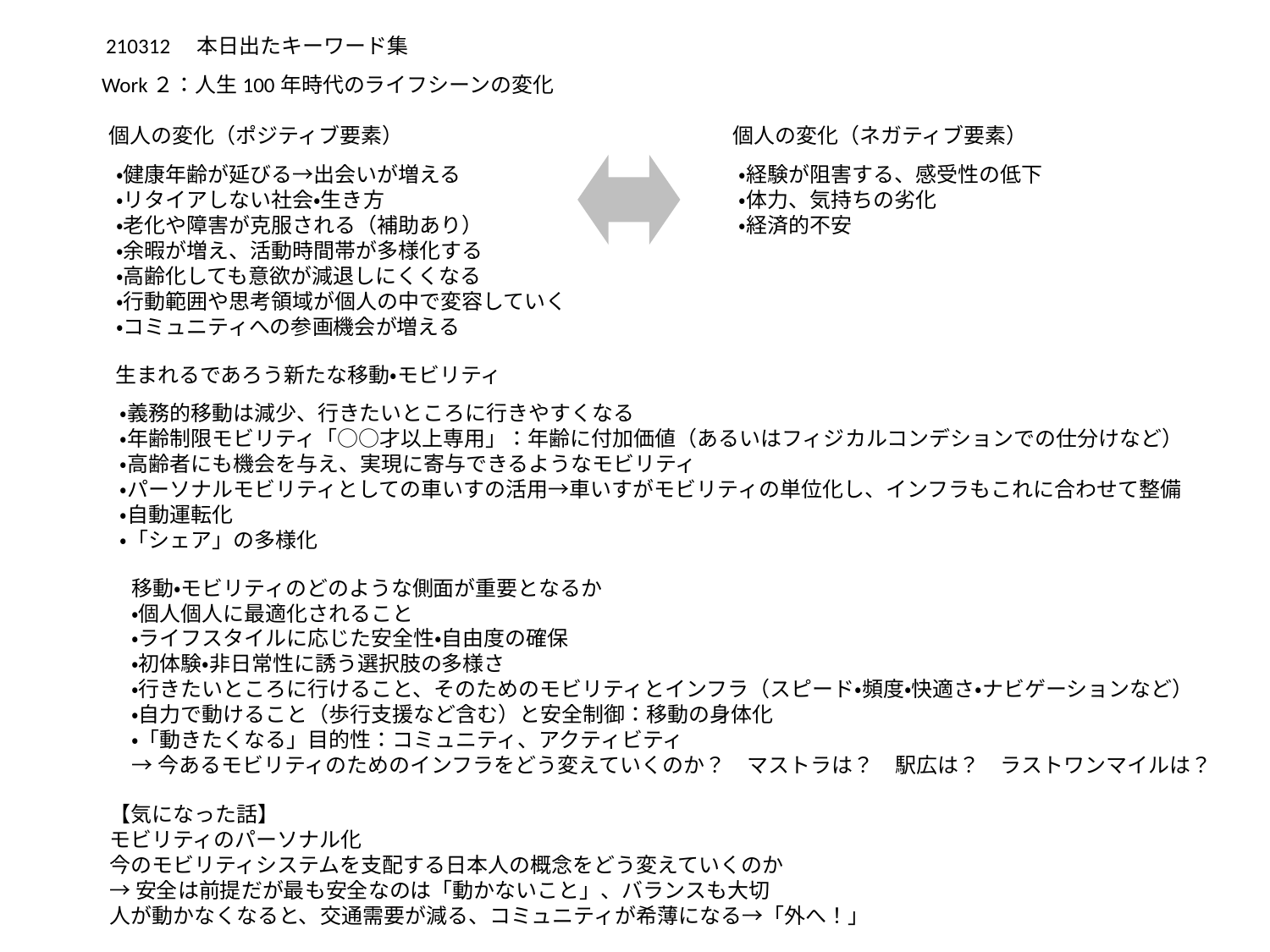

210312　本日出たキーワード集
Work２：人生100年時代のライフシーンの変化
個人の変化（ポジティブ要素）
個人の変化（ネガティブ要素）
・健康年齢が延びる→出会いが増える
・リタイアしない社会・生き方
・老化や障害が克服される（補助あり）
・余暇が増え、活動時間帯が多様化する
・高齢化しても意欲が減退しにくくなる
・行動範囲や思考領域が個人の中で変容していく
・コミュニティへの参画機会が増える

・経験が阻害する、感受性の低下
・体力、気持ちの劣化
・経済的不安
生まれるであろう新たな移動・モビリティ
・義務的移動は減少、行きたいところに行きやすくなる
・年齢制限モビリティ「○○才以上専用」：年齢に付加価値（あるいはフィジカルコンデションでの仕分けなど）
・高齢者にも機会を与え、実現に寄与できるようなモビリティ
・パーソナルモビリティとしての車いすの活用→車いすがモビリティの単位化し、インフラもこれに合わせて整備
・自動運転化
・「シェア」の多様化
移動・モビリティのどのような側面が重要となるか
・個人個人に最適化されること
・ライフスタイルに応じた安全性・自由度の確保
・初体験・非日常性に誘う選択肢の多様さ
・行きたいところに行けること、そのためのモビリティとインフラ（スピード・頻度・快適さ・ナビゲーションなど）
・自力で動けること（歩行支援など含む）と安全制御：移動の身体化
・「動きたくなる」目的性：コミュニティ、アクティビティ
→今あるモビリティのためのインフラをどう変えていくのか？　マストラは？　駅広は？　ラストワンマイルは？
【気になった話】
モビリティのパーソナル化
今のモビリティシステムを支配する日本人の概念をどう変えていくのか
→安全は前提だが最も安全なのは「動かないこと」、バランスも大切
人が動かなくなると、交通需要が減る、コミュニティが希薄になる→「外へ！」